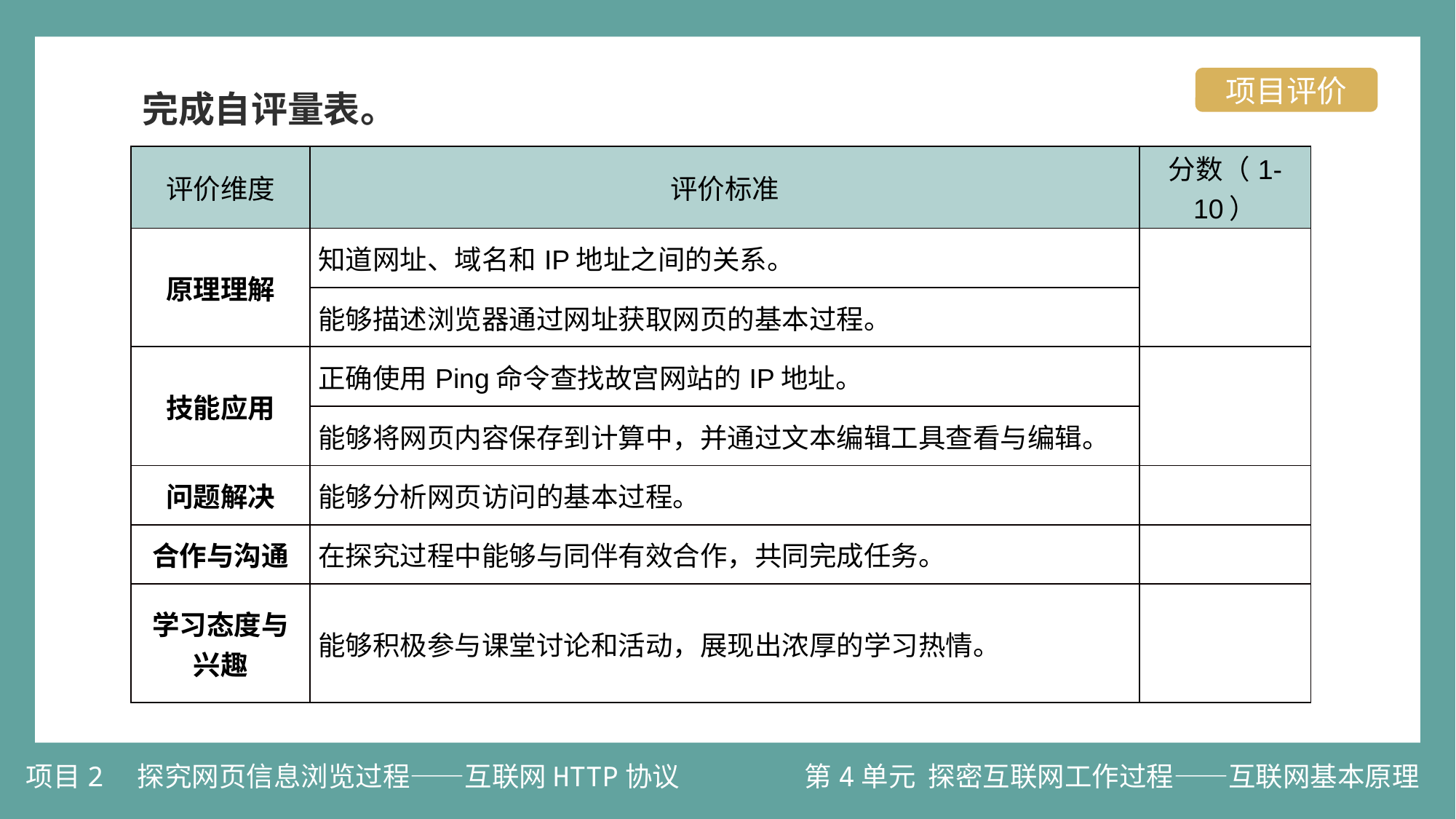

项目评价
完成自评量表。
| 评价维度 | 评价标准 | 分数（1-10） |
| --- | --- | --- |
| 原理理解 | 知道网址、域名和IP地址之间的关系。 |  |
|  | 能够描述浏览器通过网址获取网页的基本过程。 |  |
| 技能应用 | 正确使用Ping命令查找故宫网站的IP地址。 |  |
|  | 能够将网页内容保存到计算中，并通过文本编辑工具查看与编辑。 |  |
| 问题解决 | 能够分析网页访问的基本过程。 |  |
| 合作与沟通 | 在探究过程中能够与同伴有效合作，共同完成任务。 |  |
| 学习态度与兴趣 | 能够积极参与课堂讨论和活动，展现出浓厚的学习热情。 |  |